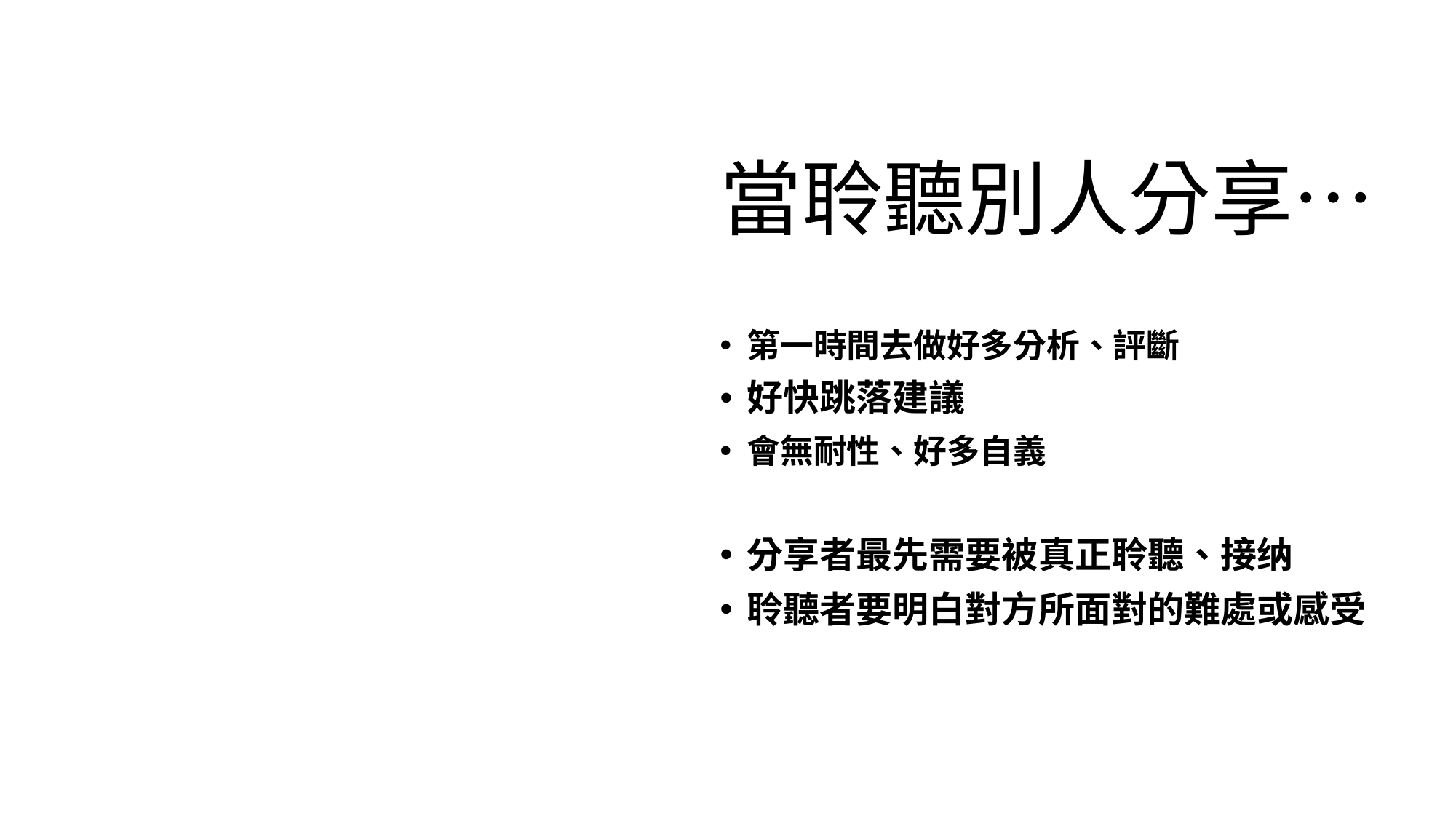

當聆聽別人分享…
第一時間去做好多分析、評斷
好快跳落建議
會無耐性、好多自義

分享者最先需要被真正聆聽、接纳
聆聽者要明白對方所面對的難處或感受